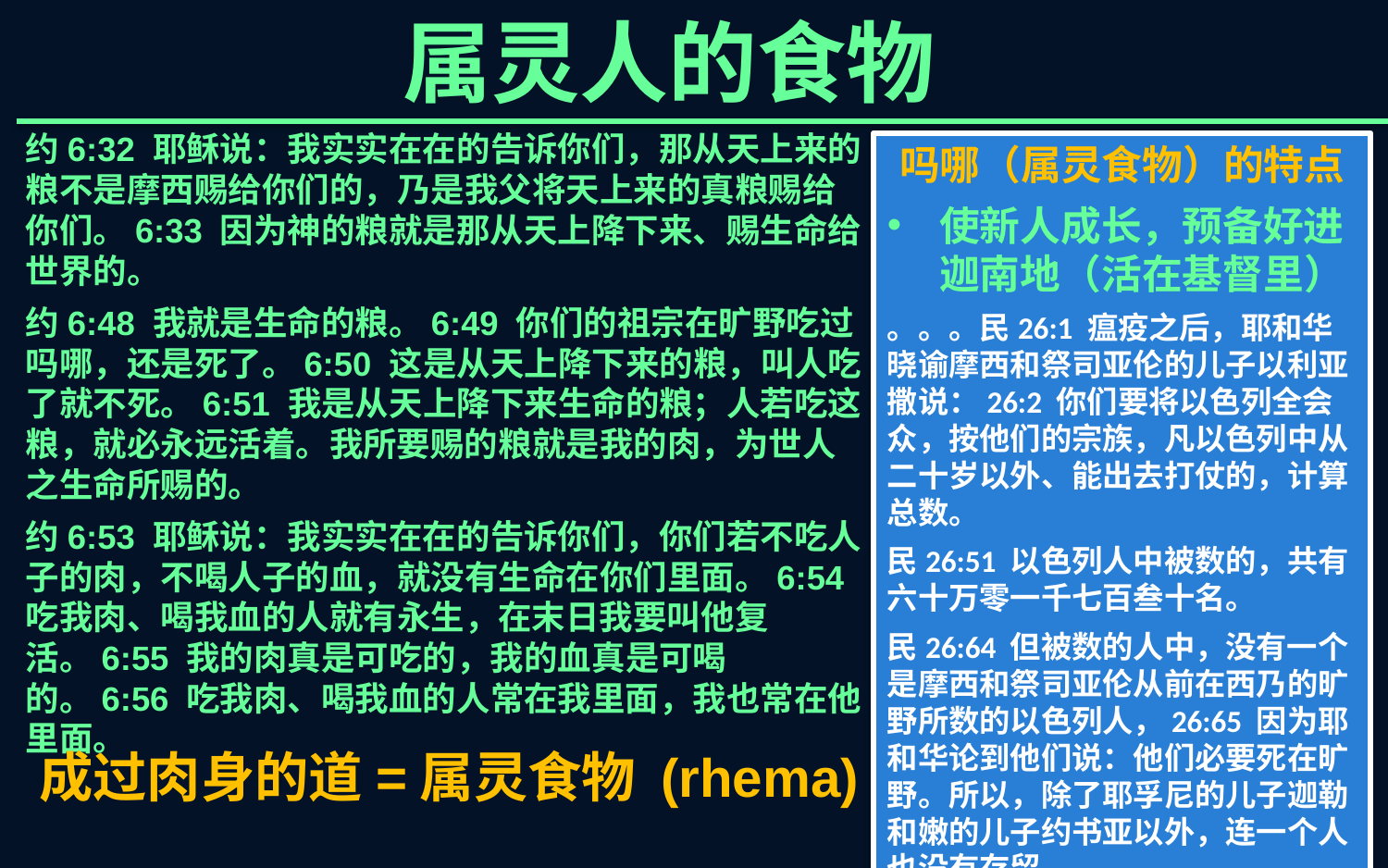

属灵人的食物
约6:32 耶稣说：我实实在在的告诉你们，那从天上来的粮不是摩西赐给你们的，乃是我父将天上来的真粮赐给你们。6:33 因为神的粮就是那从天上降下来、赐生命给世界的。
约6:48 我就是生命的粮。6:49 你们的祖宗在旷野吃过吗哪，还是死了。6:50 这是从天上降下来的粮，叫人吃了就不死。6:51 我是从天上降下来生命的粮；人若吃这粮，就必永远活着。我所要赐的粮就是我的肉，为世人之生命所赐的。
约6:53 耶稣说：我实实在在的告诉你们，你们若不吃人子的肉，不喝人子的血，就没有生命在你们里面。6:54 吃我肉、喝我血的人就有永生，在末日我要叫他复活。6:55 我的肉真是可吃的，我的血真是可喝的。6:56 吃我肉、喝我血的人常在我里面，我也常在他里面。
吗哪（属灵食物）的特点
使新人成长，预备好进迦南地（活在基督里）
。。。民26:1 瘟疫之后，耶和华晓谕摩西和祭司亚伦的儿子以利亚撒说：26:2 你们要将以色列全会众，按他们的宗族，凡以色列中从二十岁以外、能出去打仗的，计算总数。
民26:51 以色列人中被数的，共有六十万零一千七百叁十名。
民26:64 但被数的人中，没有一个是摩西和祭司亚伦从前在西乃的旷野所数的以色列人，26:65 因为耶和华论到他们说：他们必要死在旷野。所以，除了耶孚尼的儿子迦勒和嫩的儿子约书亚以外，连一个人也没有存留。
成过肉身的道=属灵食物 (rhema)